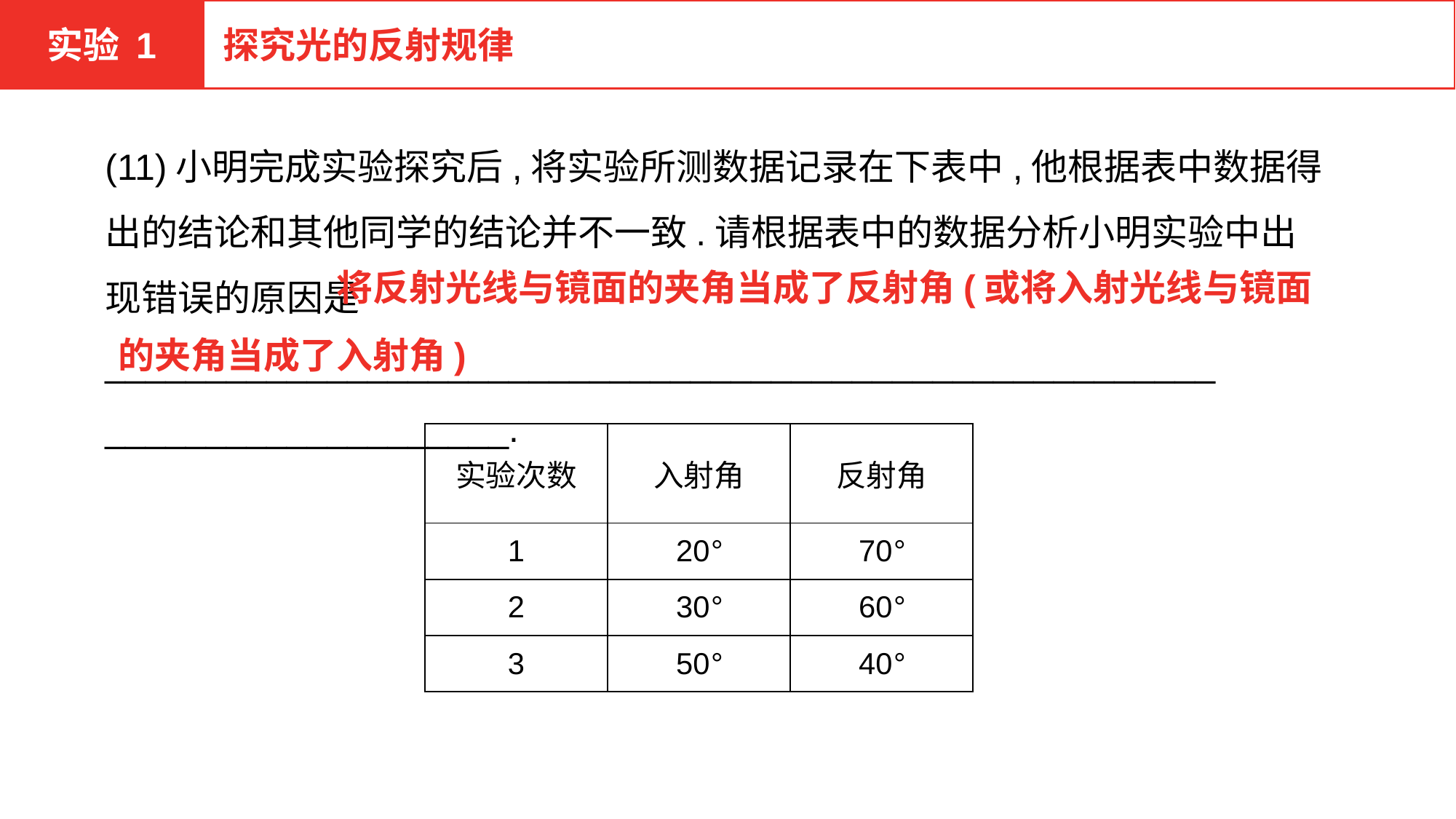

实验 1
探究光的反射规律
(11)小明完成实验探究后,将实验所测数据记录在下表中,他根据表中数据得出的结论和其他同学的结论并不一致.请根据表中的数据分析小明实验中出现错误的原因是_______________________________________________________
____________________.
将反射光线与镜面的夹角当成了反射角(或将入射光线与镜面
的夹角当成了入射角)
| 实验次数 | 入射角 | 反射角 |
| --- | --- | --- |
| 1 | 20° | 70° |
| 2 | 30° | 60° |
| 3 | 50° | 40° |